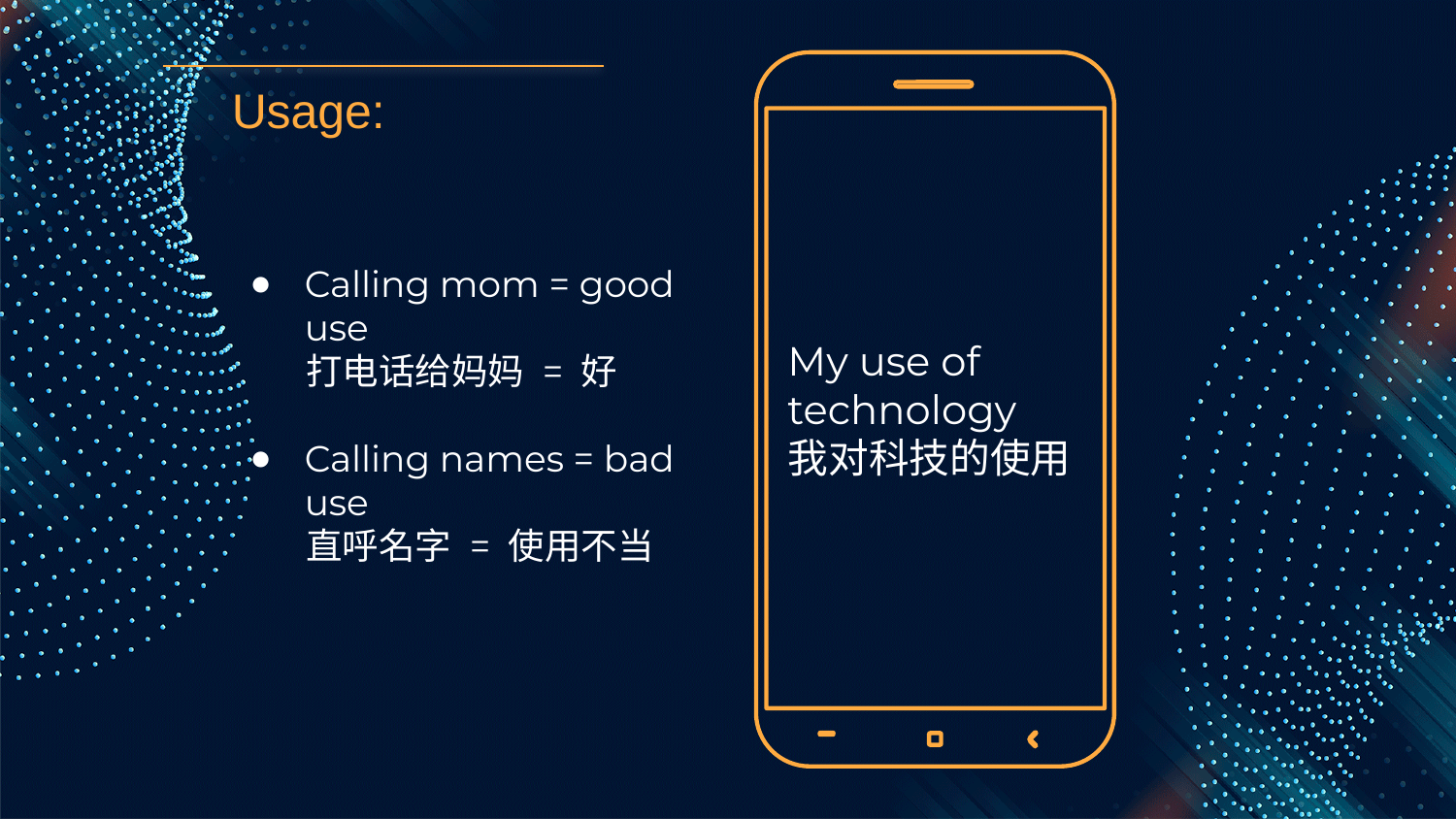

# Usage:
Calling mom = good use
打电话给妈妈 = 好

Calling names = bad use
直呼名字 = 使用不当

My use of technology
我对科技的使用